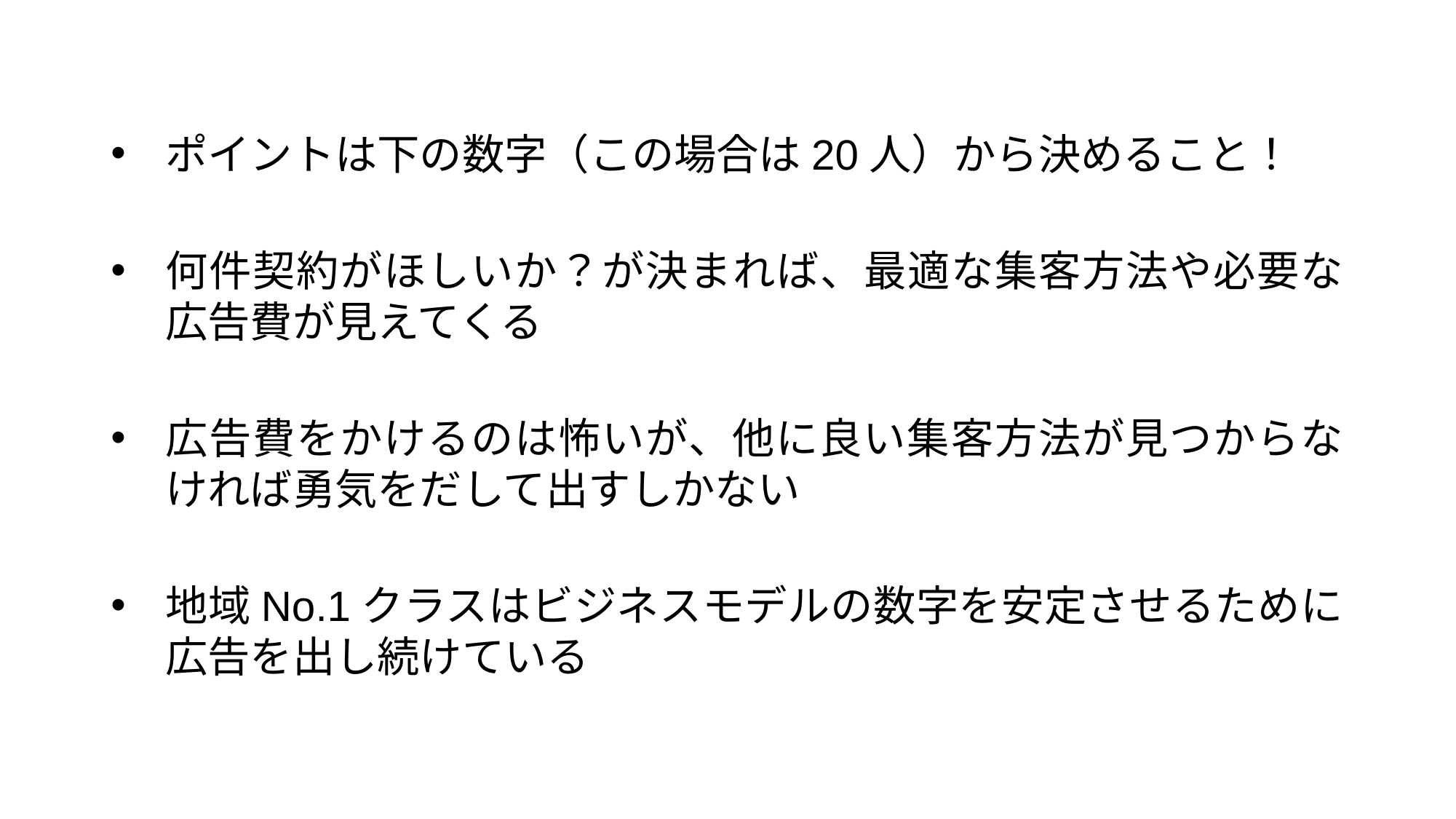

ポイントは下の数字（この場合は20人）から決めること！
何件契約がほしいか？が決まれば、最適な集客方法や必要な広告費が見えてくる
広告費をかけるのは怖いが、他に良い集客方法が見つからなければ勇気をだして出すしかない
地域No.1クラスはビジネスモデルの数字を安定させるために広告を出し続けている